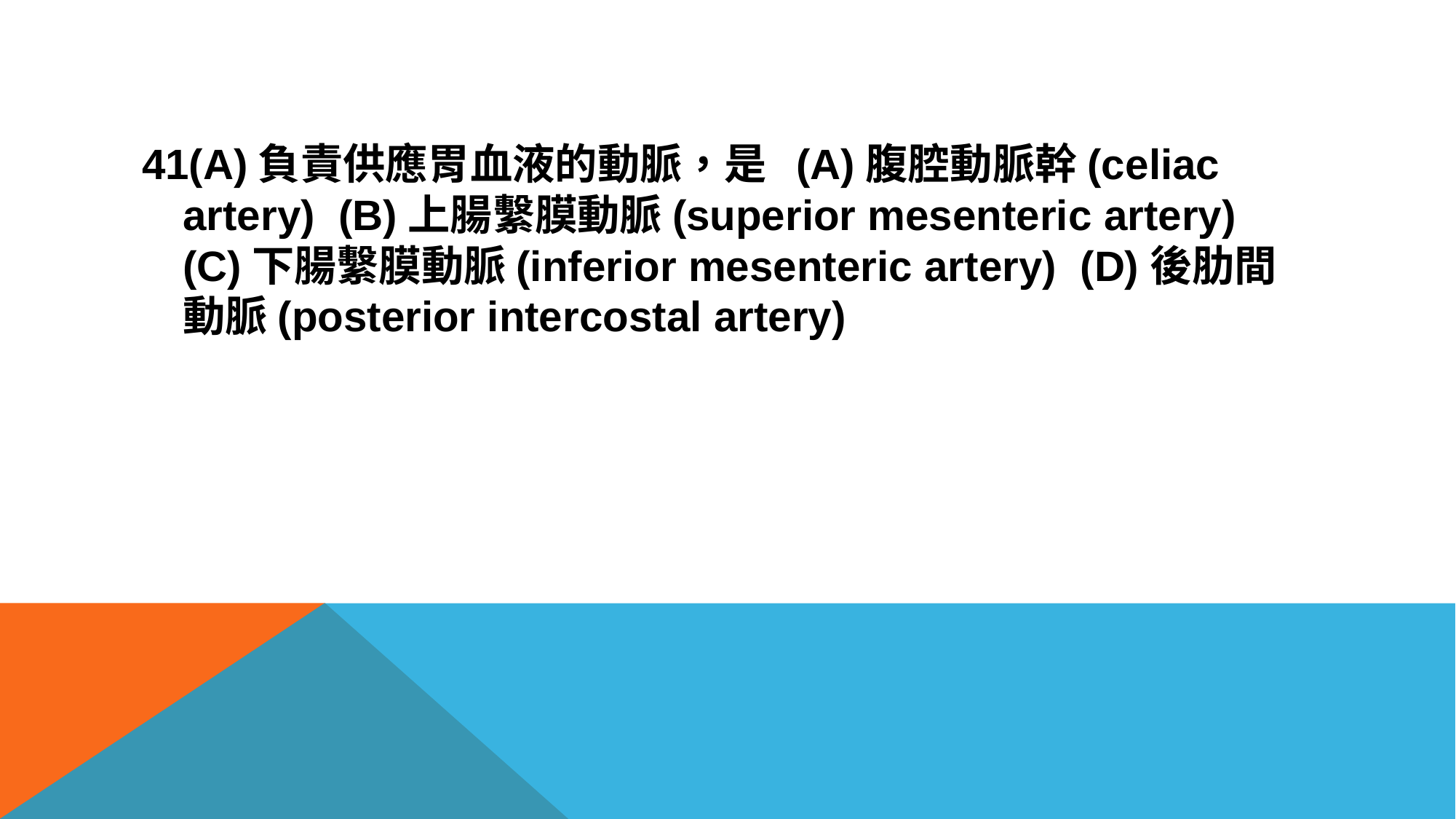

#
41(A)負責供應胃血液的動脈，是  (A)腹腔動脈幹(celiac artery)  (B)上腸繫膜動脈(superior mesenteric artery)  (C)下腸繫膜動脈(inferior mesenteric artery)  (D)後肋間動脈(posterior intercostal artery)